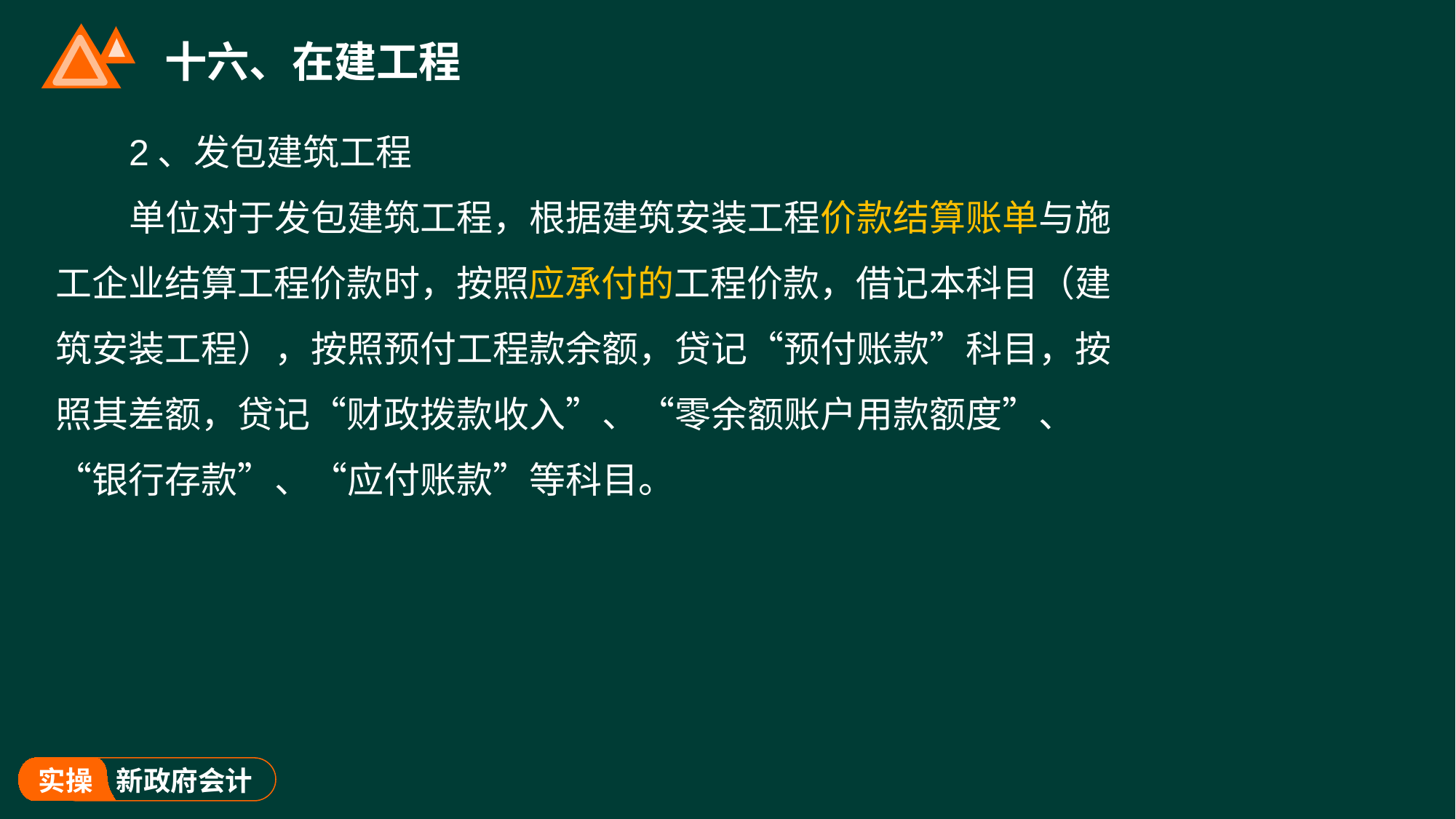

# 十六、在建工程
2、发包建筑工程
单位对于发包建筑工程，根据建筑安装工程价款结算账单与施工企业结算工程价款时，按照应承付的工程价款，借记本科目（建筑安装工程），按照预付工程款余额，贷记“预付账款”科目，按照其差额，贷记“财政拨款收入”、“零余额账户用款额度”、“银行存款”、“应付账款”等科目。